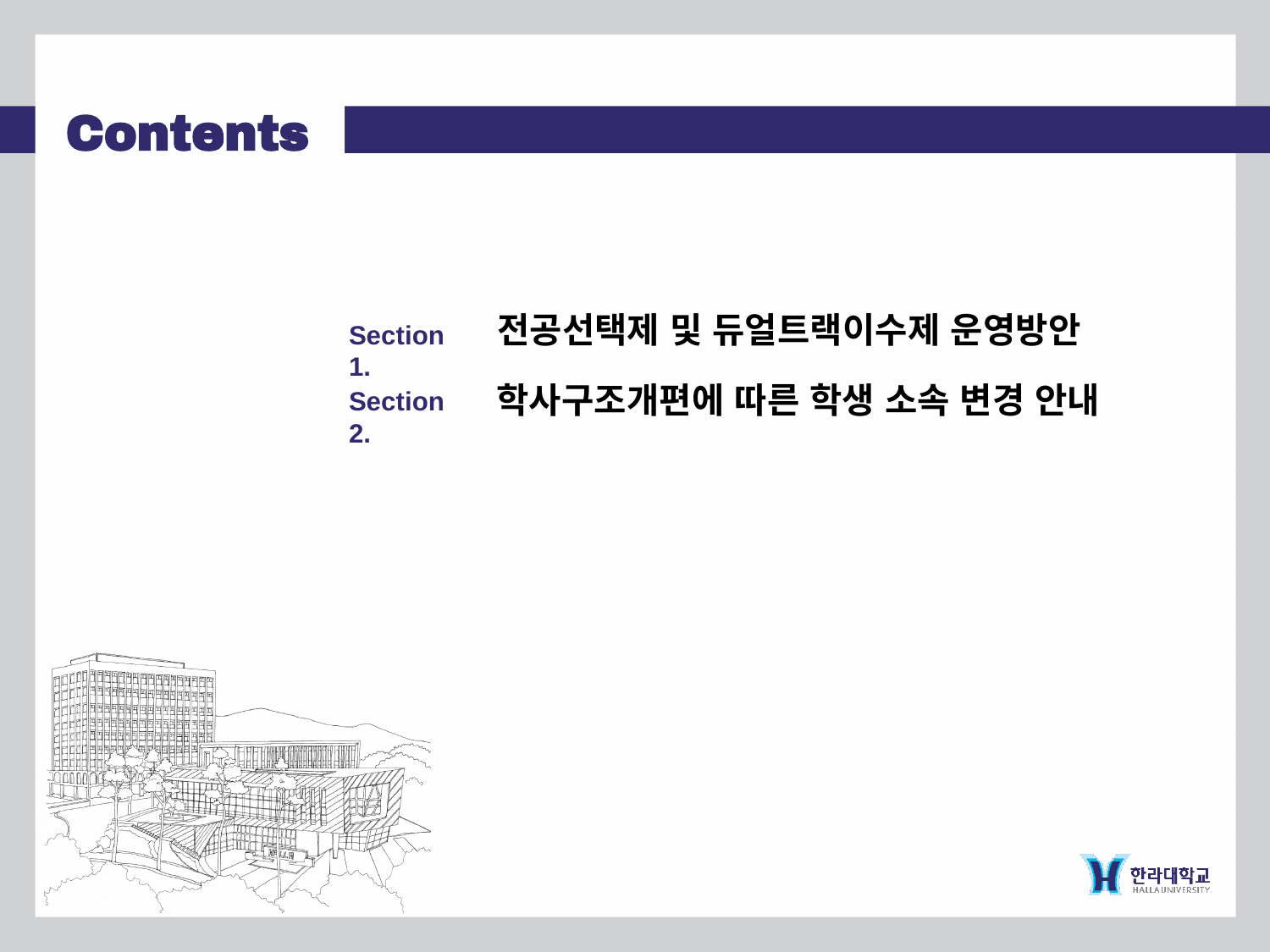

Contents
전공선택제 및 듀얼트랙이수제 운영방안
Section 1.

Section 2.
학사구조개편에 따른 학생 소속 변경 안내